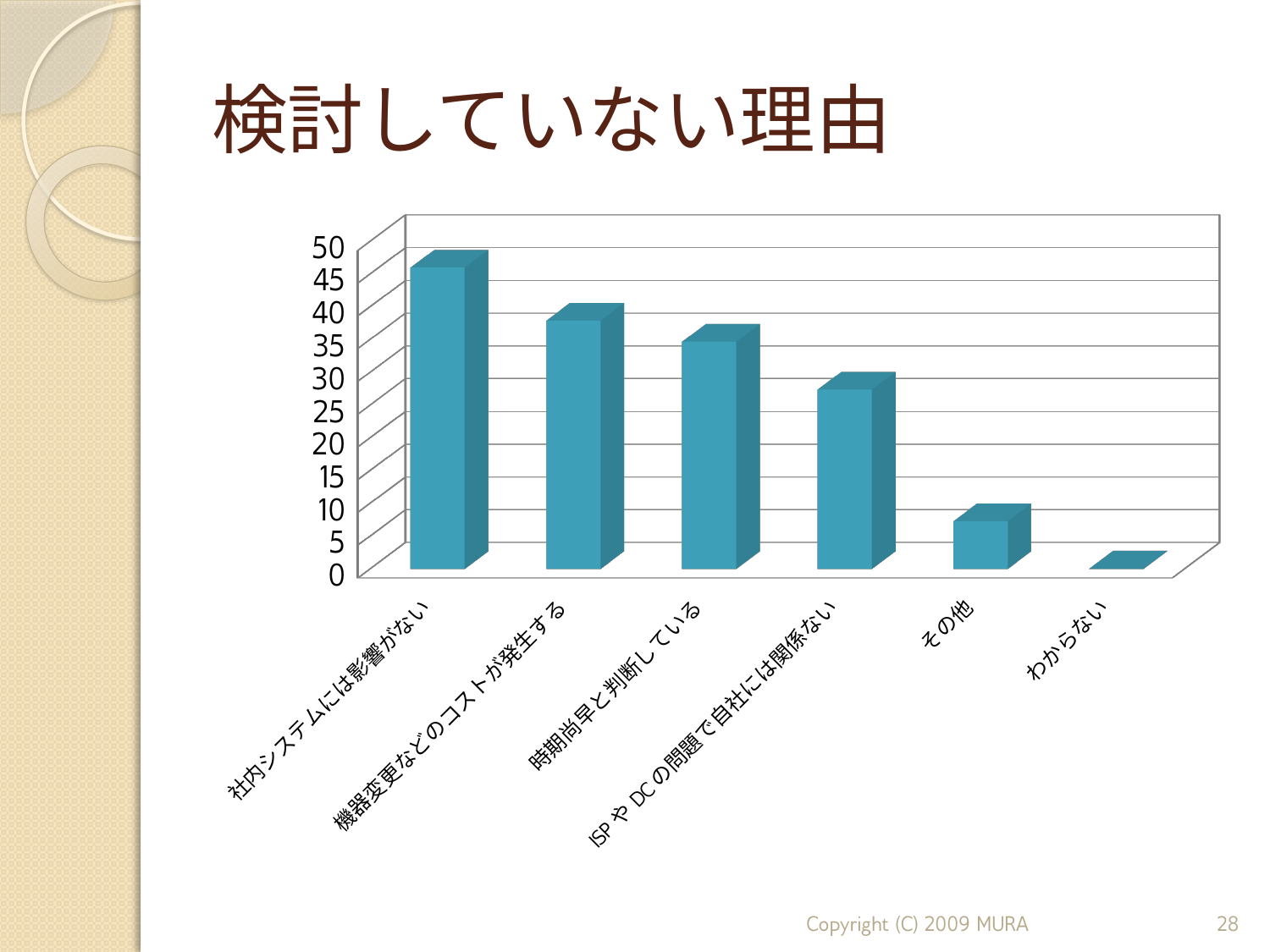

# 検討していない理由

[unsupported chart]

Copyright (C) 2009 MURA
28